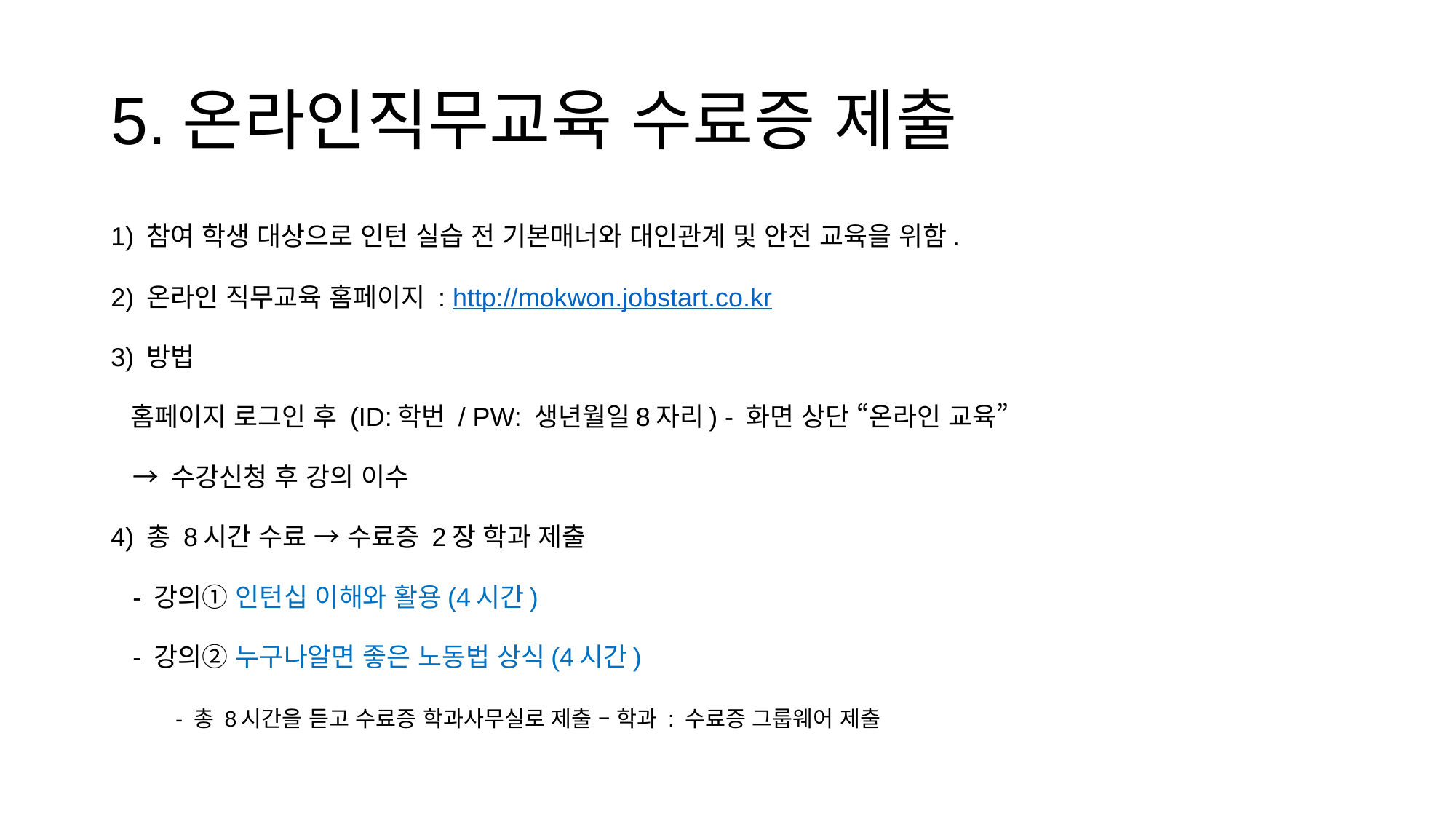

# 5.온라인직무교육 수료증 제출
1) 참여 학생 대상으로 인턴 실습 전 기본매너와 대인관계 및 안전 교육을 위함.
2) 온라인 직무교육 홈페이지 : http://mokwon.jobstart.co.kr
3) 방법
  홈페이지 로그인 후 (ID:학번 / PW: 생년월일8자리) - 화면 상단 “온라인 교육”
   → 수강신청 후 강의 이수
4) 총 8시간 수료 → 수료증 2장 학과 제출
   - 강의① 인턴십 이해와 활용(4시간)
   - 강의② 누구나알면 좋은 노동법 상식(4시간)
         - 총 8시간을 듣고 수료증 학과사무실로 제출 – 학과 : 수료증 그룹웨어 제출